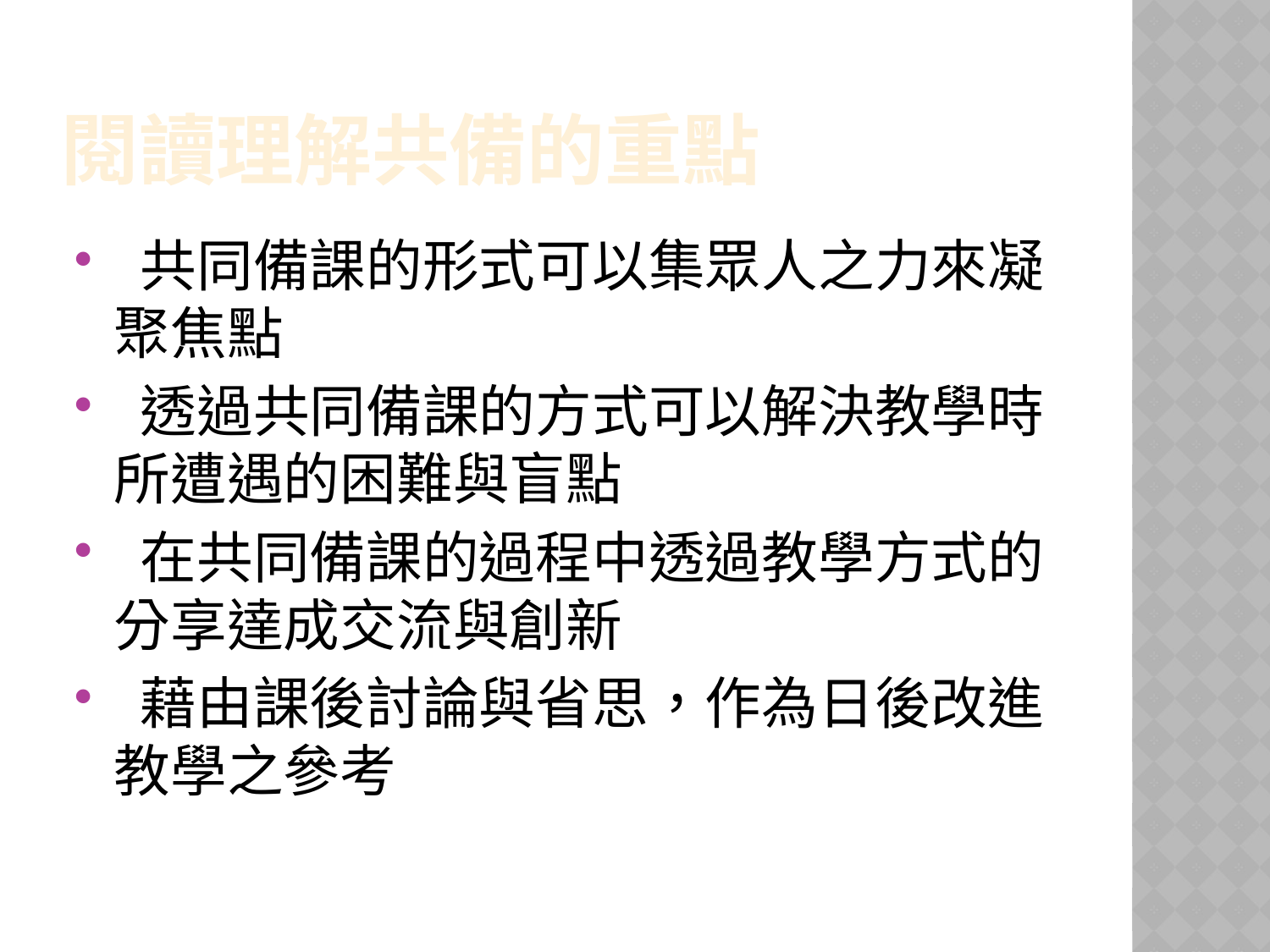

# 閱讀理解共備的重點
 共同備課的形式可以集眾人之力來凝聚焦點
 透過共同備課的方式可以解決教學時所遭遇的困難與盲點
 在共同備課的過程中透過教學方式的分享達成交流與創新
 藉由課後討論與省思，作為日後改進教學之參考